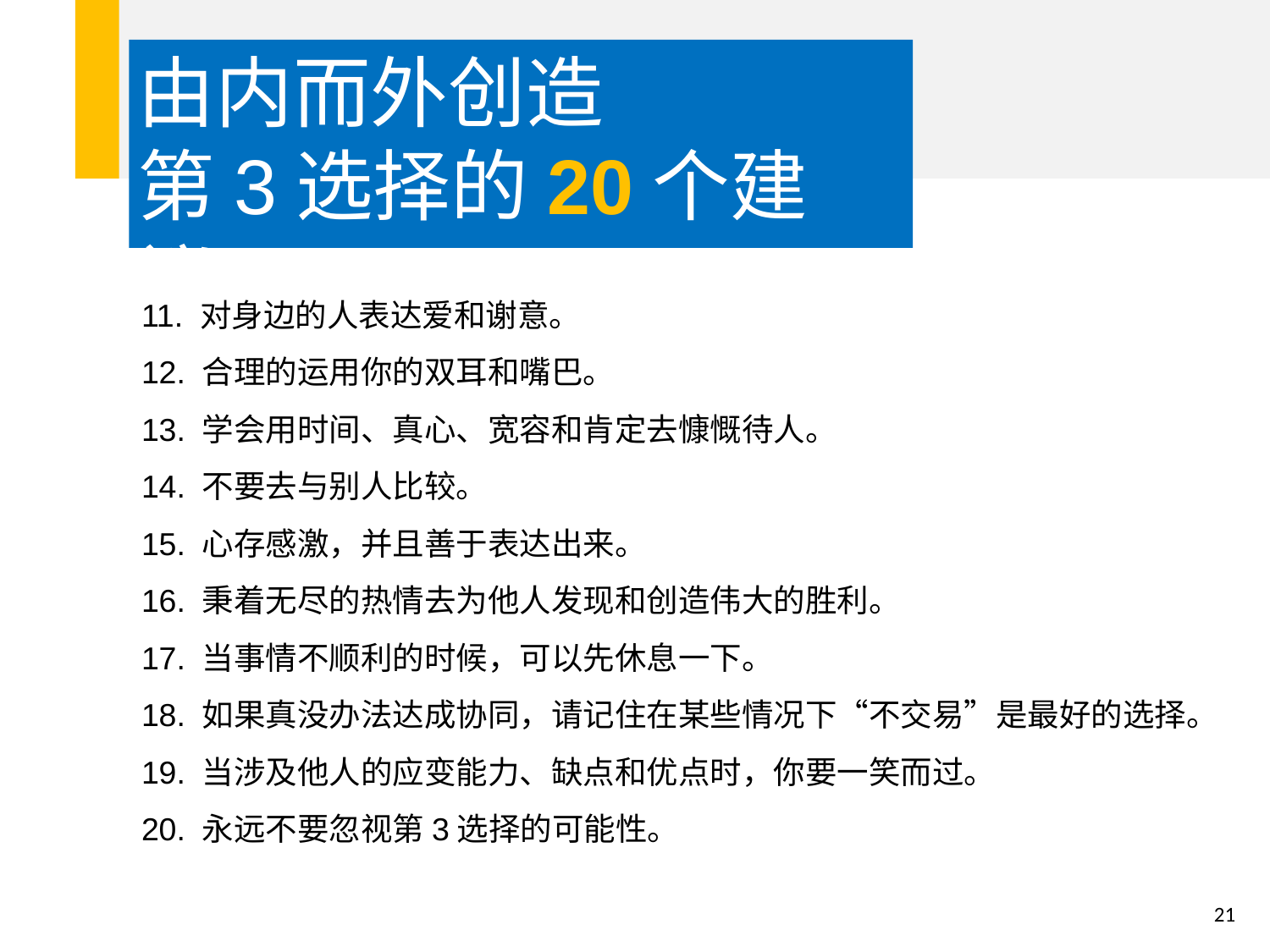

由内而外创造
第3选择的20个建议

11. 对身边的人表达爱和谢意。
12. 合理的运用你的双耳和嘴巴。
13. 学会用时间、真心、宽容和肯定去慷慨待人。
14. 不要去与别人比较。
15. 心存感激，并且善于表达出来。
16. 秉着无尽的热情去为他人发现和创造伟大的胜利。
17. 当事情不顺利的时候，可以先休息一下。
18. 如果真没办法达成协同，请记住在某些情况下“不交易”是最好的选择。
19. 当涉及他人的应变能力、缺点和优点时，你要一笑而过。
20. 永远不要忽视第3选择的可能性。